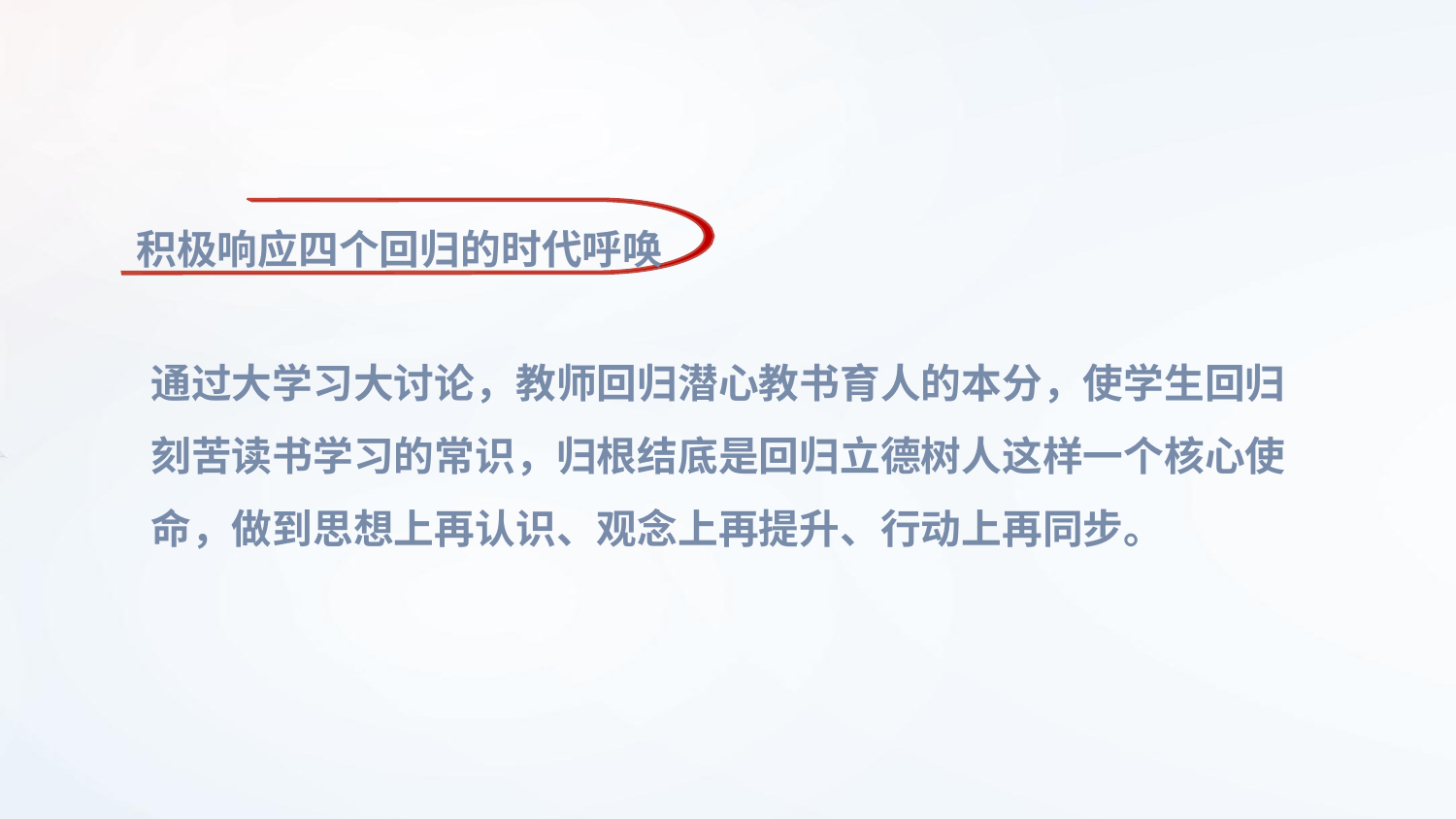

积极响应四个回归的时代呼唤
通过大学习大讨论，教师回归潜心教书育人的本分，使学生回归刻苦读书学习的常识，归根结底是回归立德树人这样一个核心使命，做到思想上再认识、观念上再提升、行动上再同步。